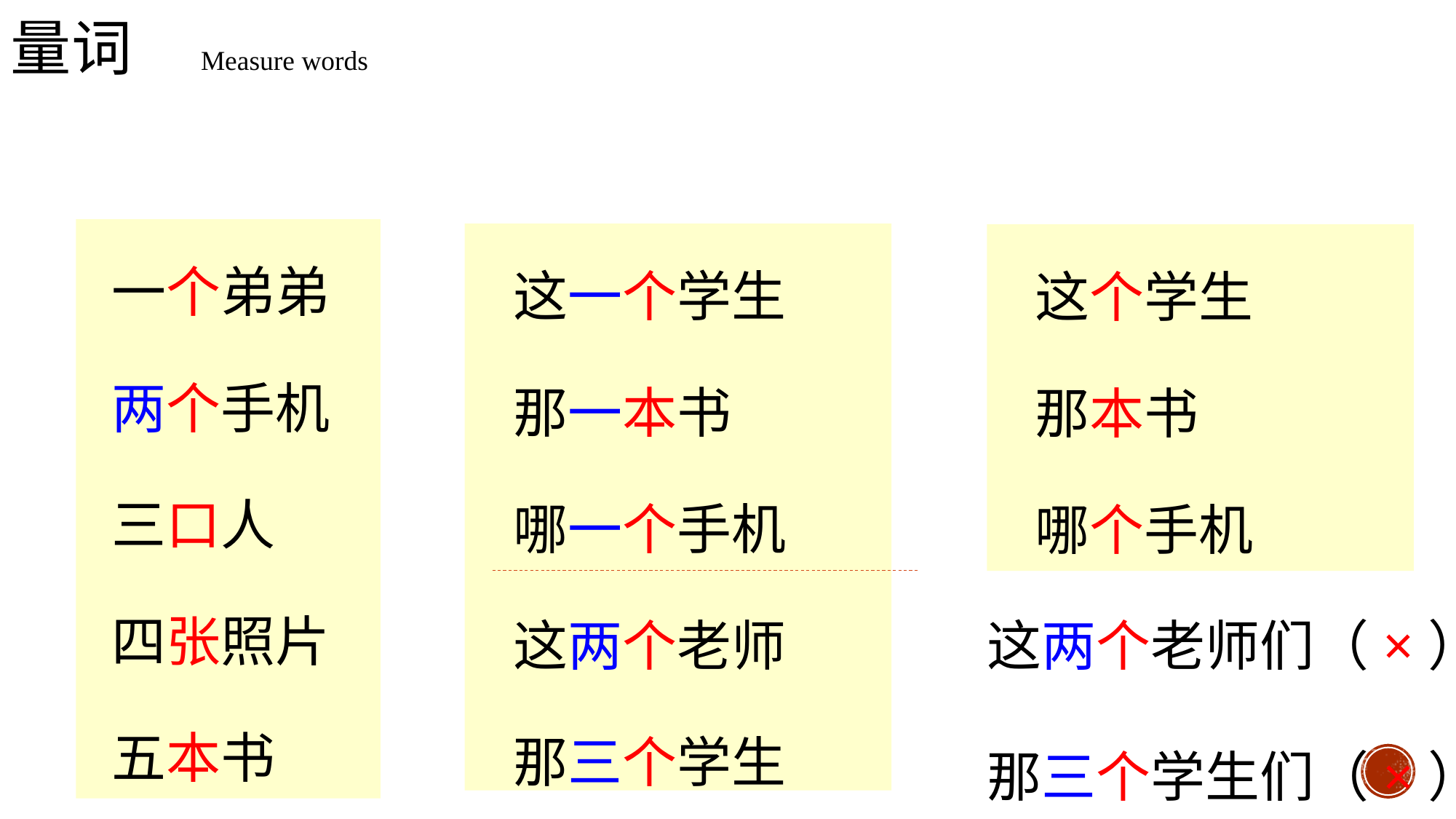

量词    Measure words
 一个弟弟
 两个手机
 三口人
 四张照片
 五本书
  这一个学生
  那一本书
  哪一个手机
  这两个老师
  那三个学生

  这个学生
  那本书
  哪个手机

这两个老师们（×）
那三个学生们（×）